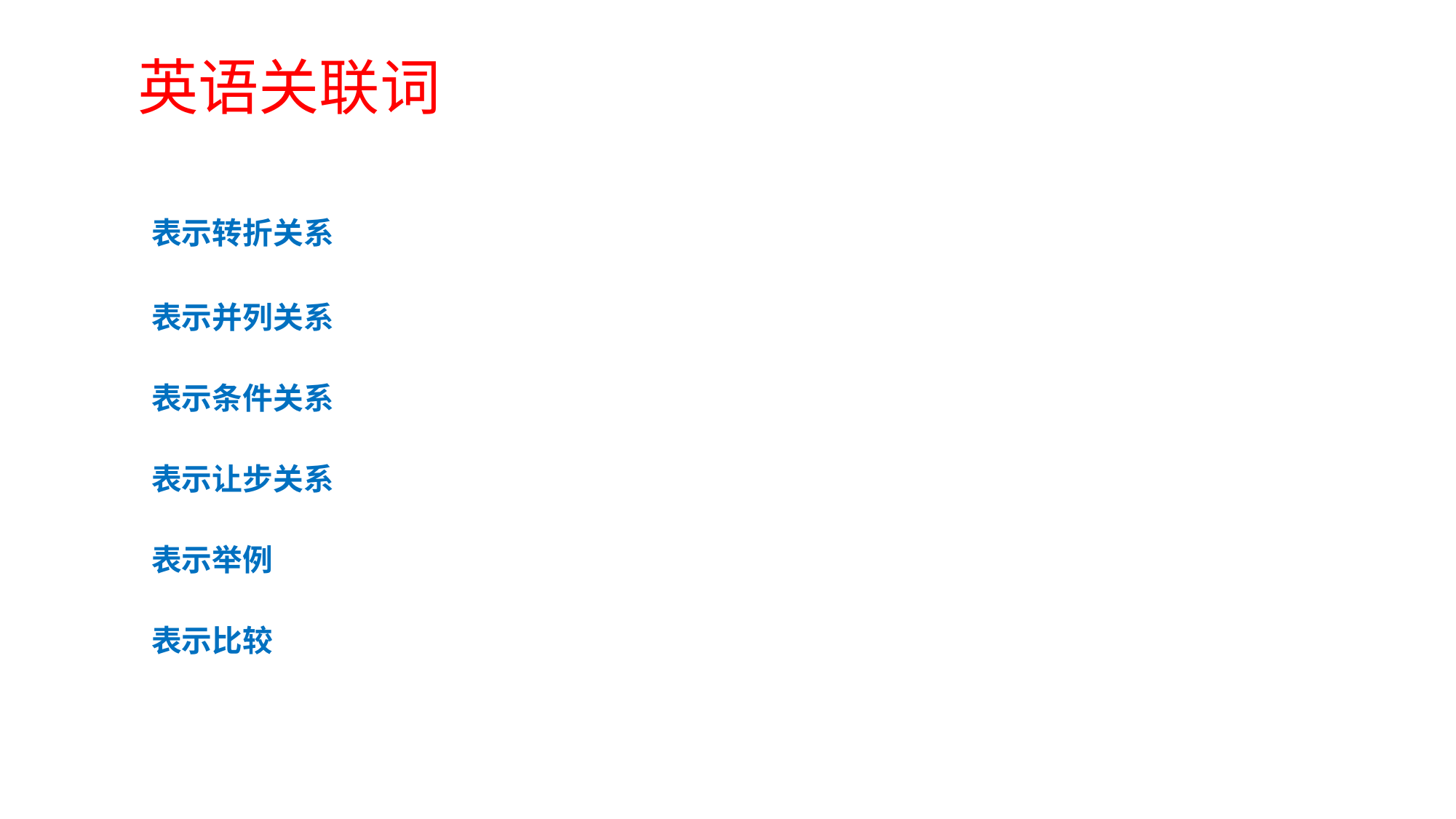

英语关联词
表示转折关系
表示并列关系
表示条件关系
表示让步关系
表示举例
表示比较